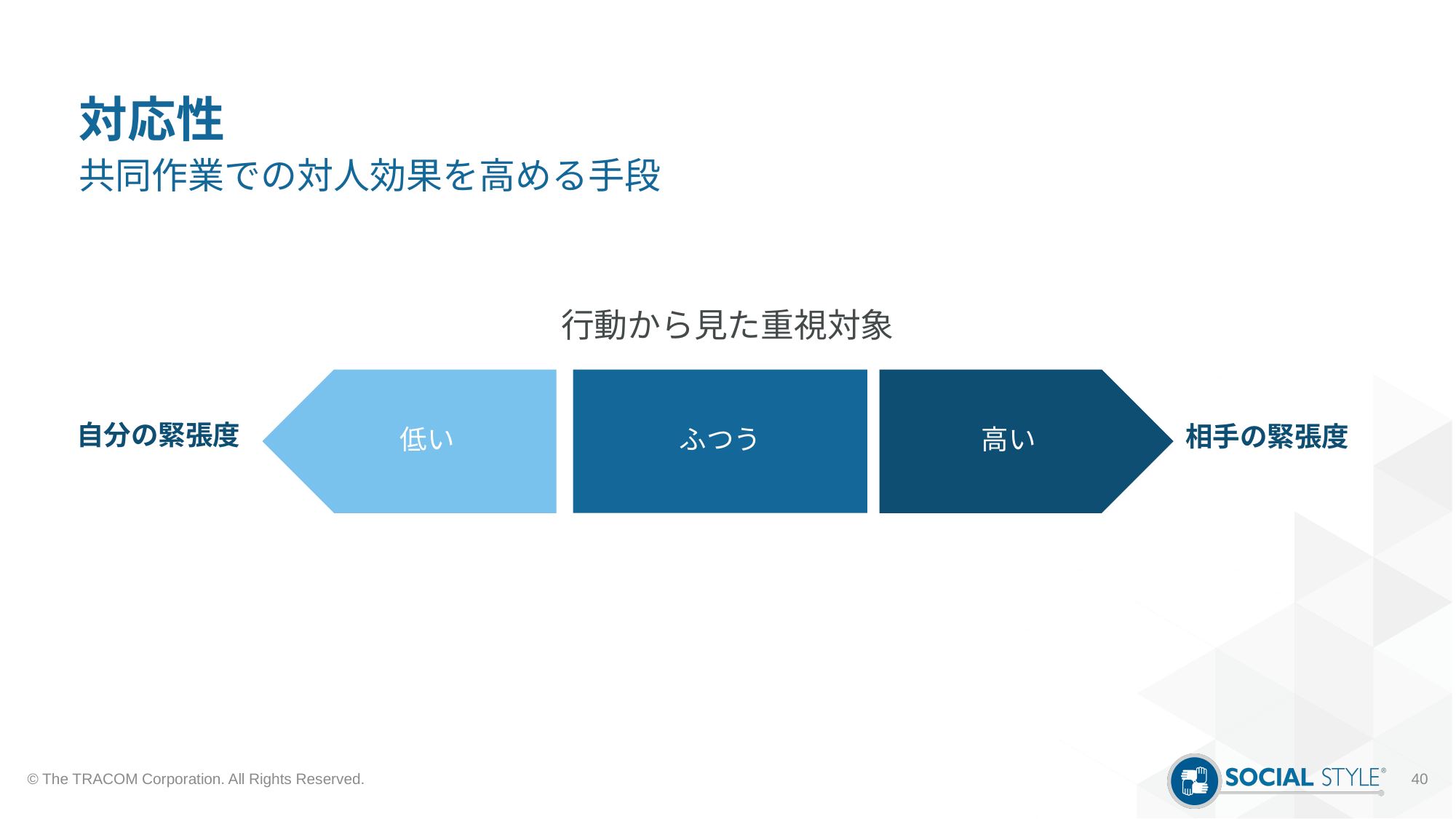

# 対応性
共同作業での対人効果を高める手段
行動から見た重視対象
低い
ふつう
高い
自分の緊張度
相手の緊張度
© The TRACOM Corporation. All Rights Reserved.
40